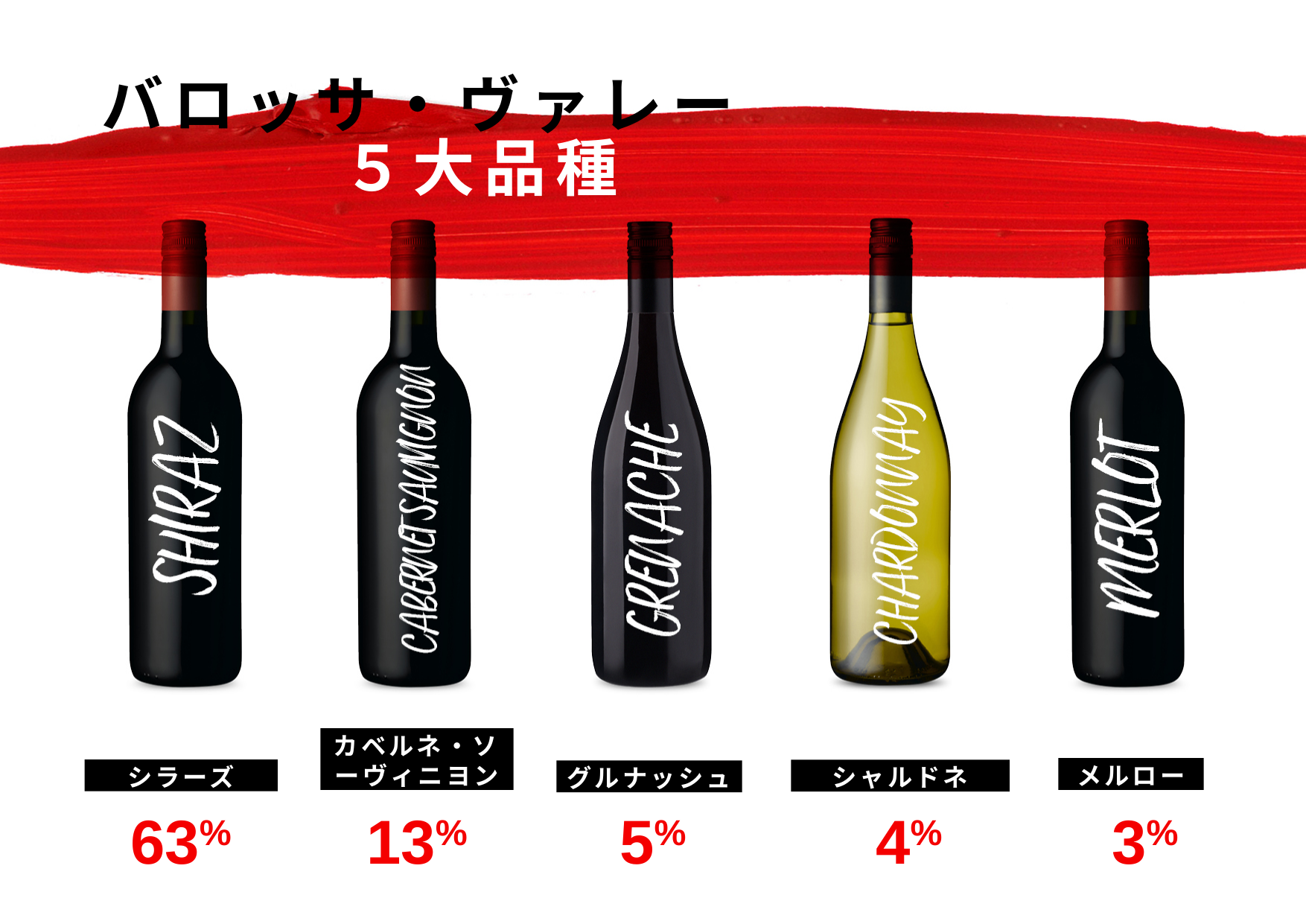

バロッサ・ヴァレー
５大品種
カベルネ・ソーヴィニヨン
メルロー
シラーズ
シャルドネ
グルナッシュ
3%
4%
5%
63%
13%